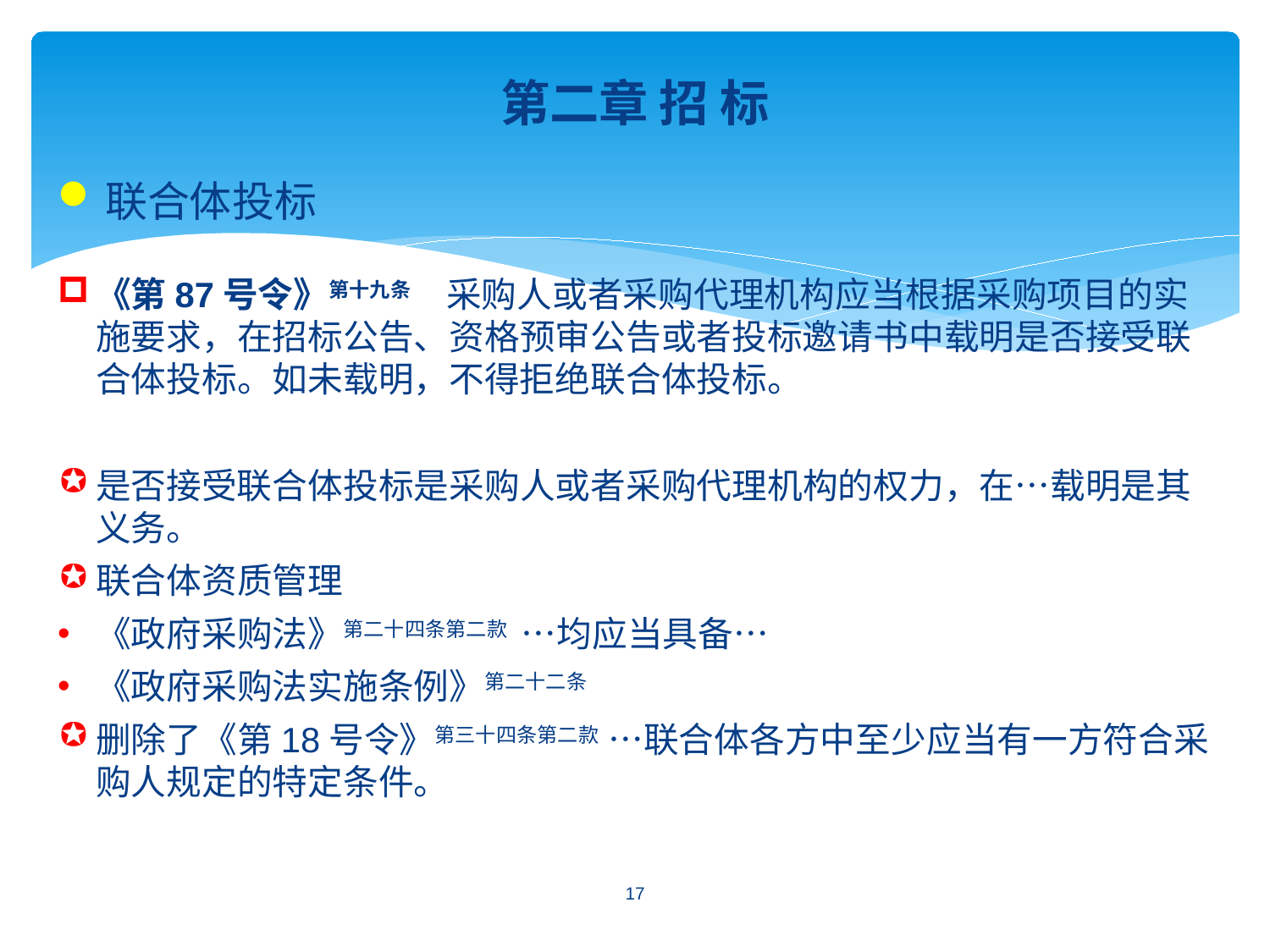

第二章 招 标
联合体投标
《第87号令》第十九条　采购人或者采购代理机构应当根据采购项目的实施要求，在招标公告、资格预审公告或者投标邀请书中载明是否接受联合体投标。如未载明，不得拒绝联合体投标。

是否接受联合体投标是采购人或者采购代理机构的权力，在…载明是其义务。
联合体资质管理
《政府采购法》第二十四条第二款   …均应当具备…
《政府采购法实施条例》第二十二条
删除了《第18号令》第三十四条第二款  …联合体各方中至少应当有一方符合采购人规定的特定条件。

17